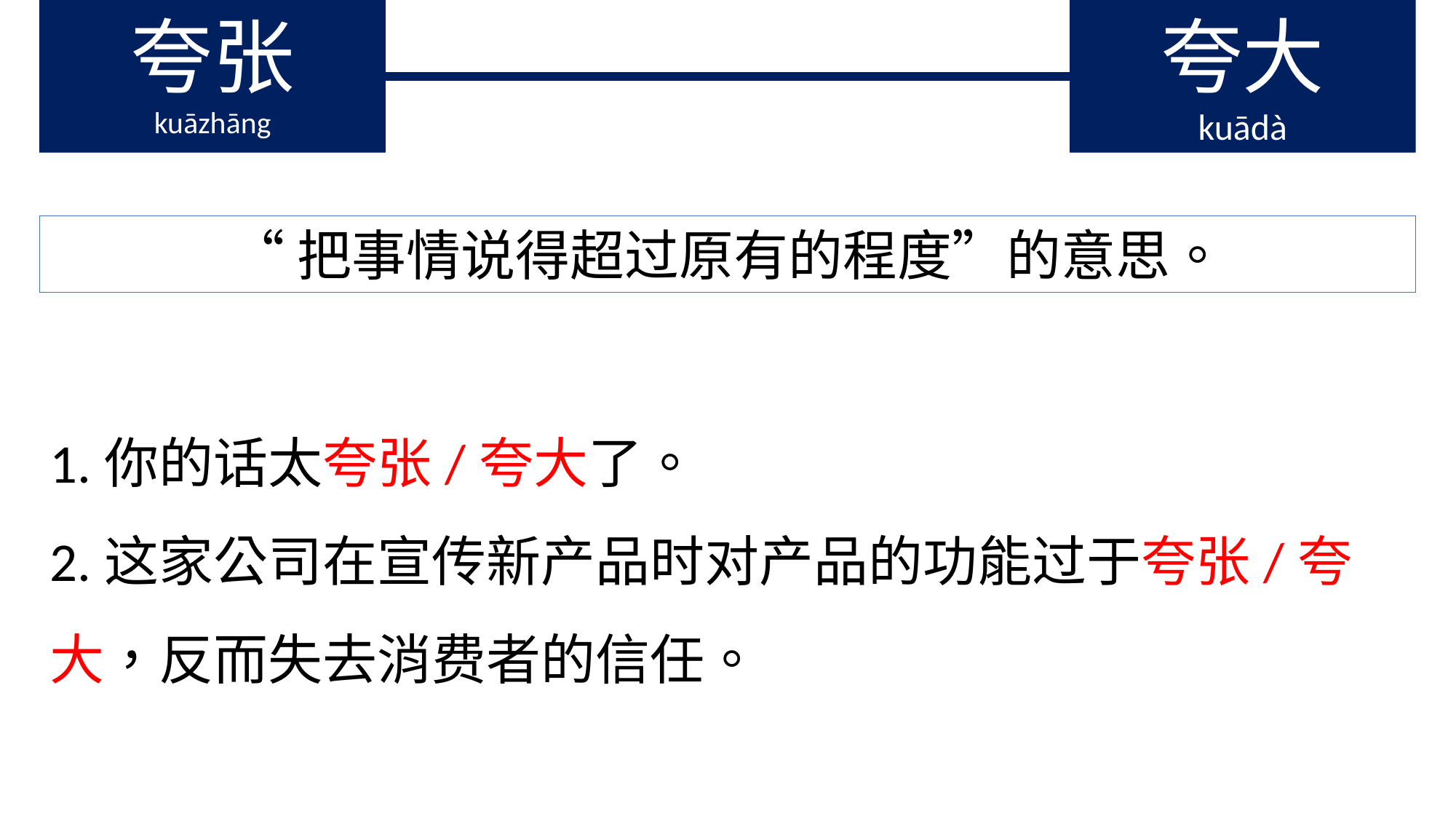

夸张
kuāzhāng

夸大
kuādà
“把事情说得超过原有的程度”的意思。
1.你的话太夸张/夸大了。
2.这家公司在宣传新产品时对产品的功能过于夸张/夸大，反而失去消费者的信任。